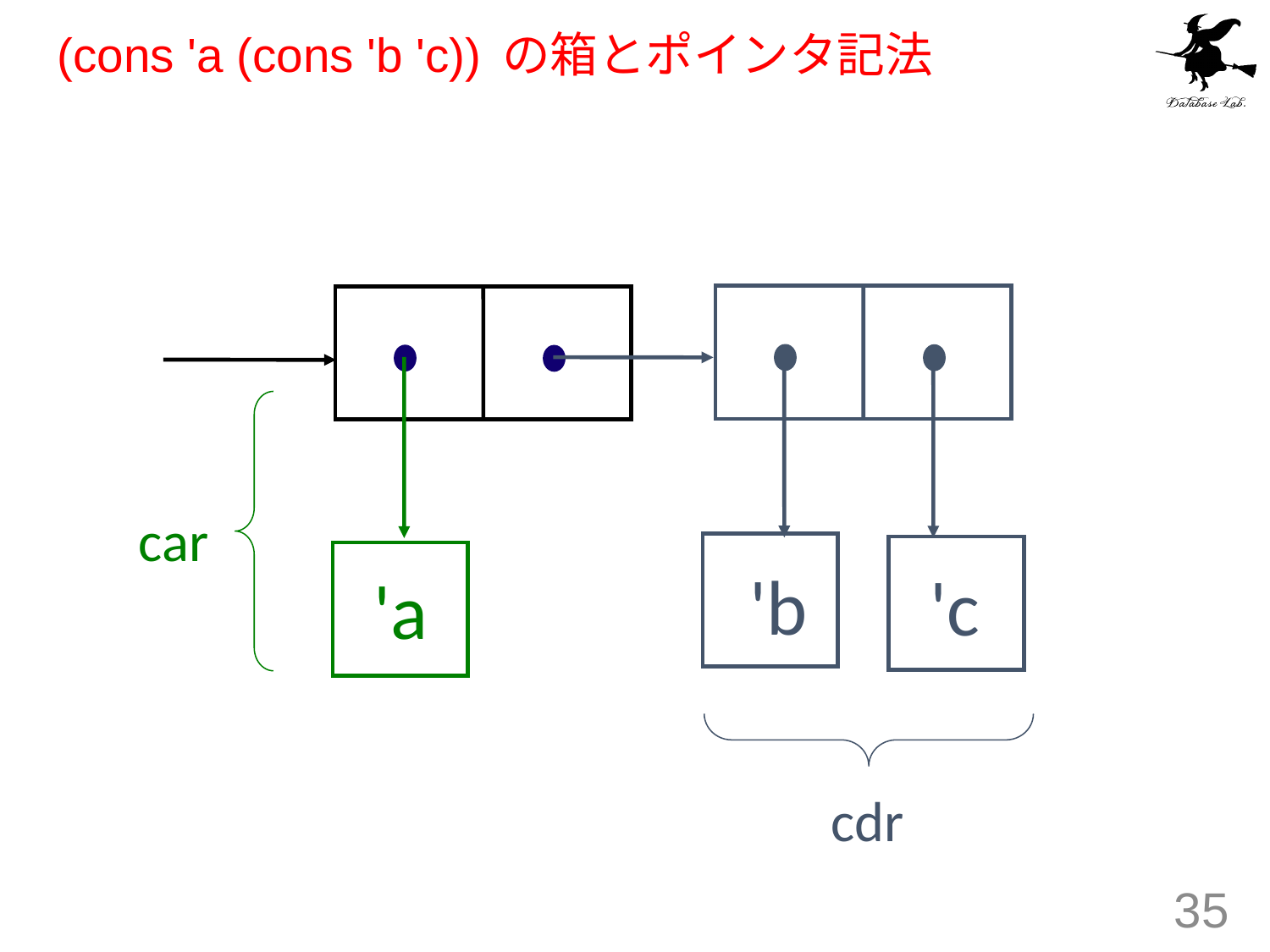

# (cons 'a (cons 'b 'c)) の箱とポインタ記法

car

'b
'c
'a

cdr
35